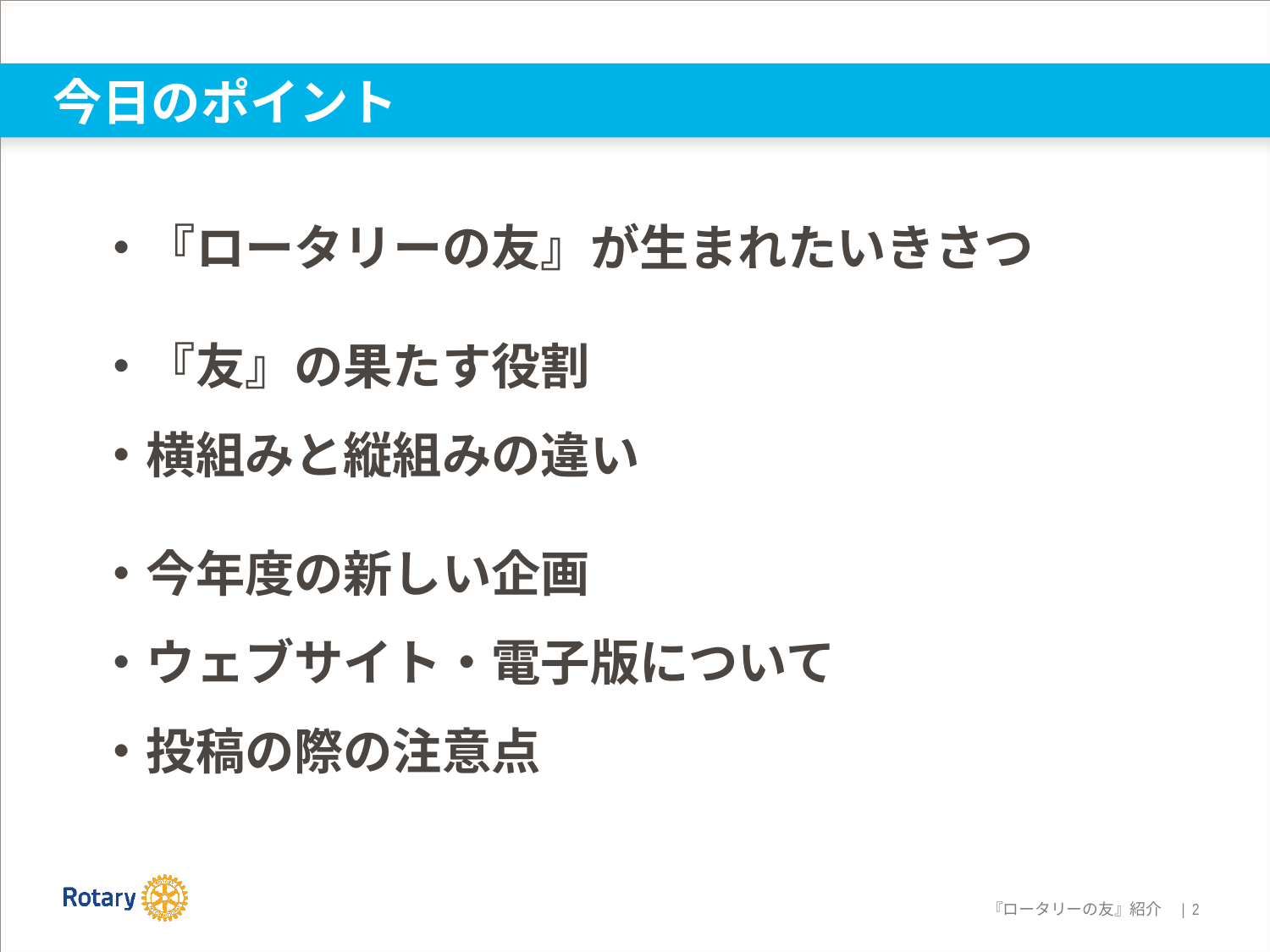

# 今日のポイント
・『ロータリーの友』が生まれたいきさつ
・『友』の果たす役割
・横組みと縦組みの違い
・今年度の新しい企画
・ウェブサイト・電子版について
・投稿の際の注意点